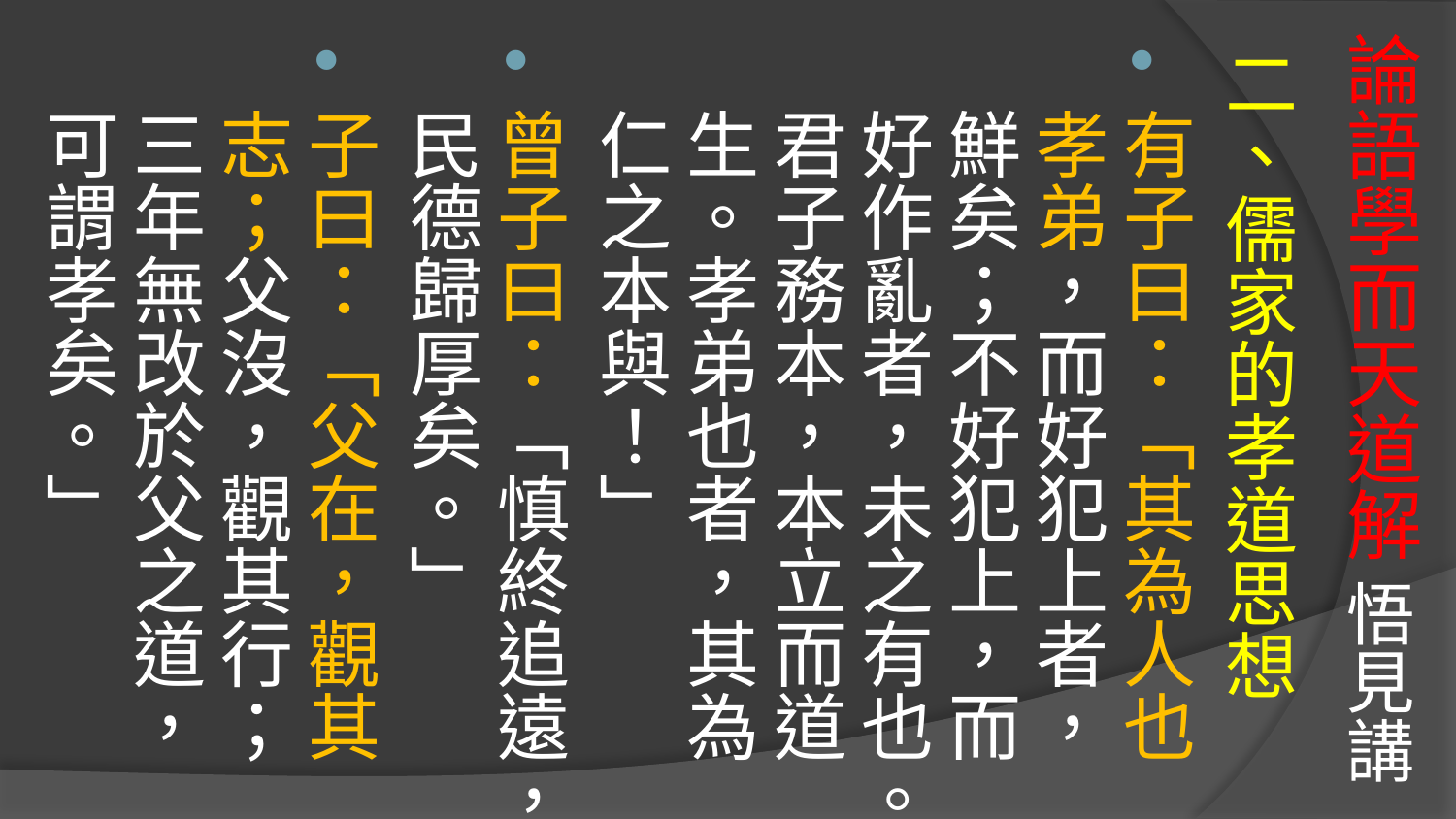

# 論語學而天道解 悟見講
二、儒家的孝道思想
有子曰：「其為人也孝弟，而好犯上者，鮮矣；不好犯上，而好作亂者，未之有也。君子務本，本立而道生。孝弟也者，其為仁之本與！」
曾子曰：「慎終追遠，民德歸厚矣。」
子曰：「父在，觀其志；父沒，觀其行；三年無改於父之道，可謂孝矣。」